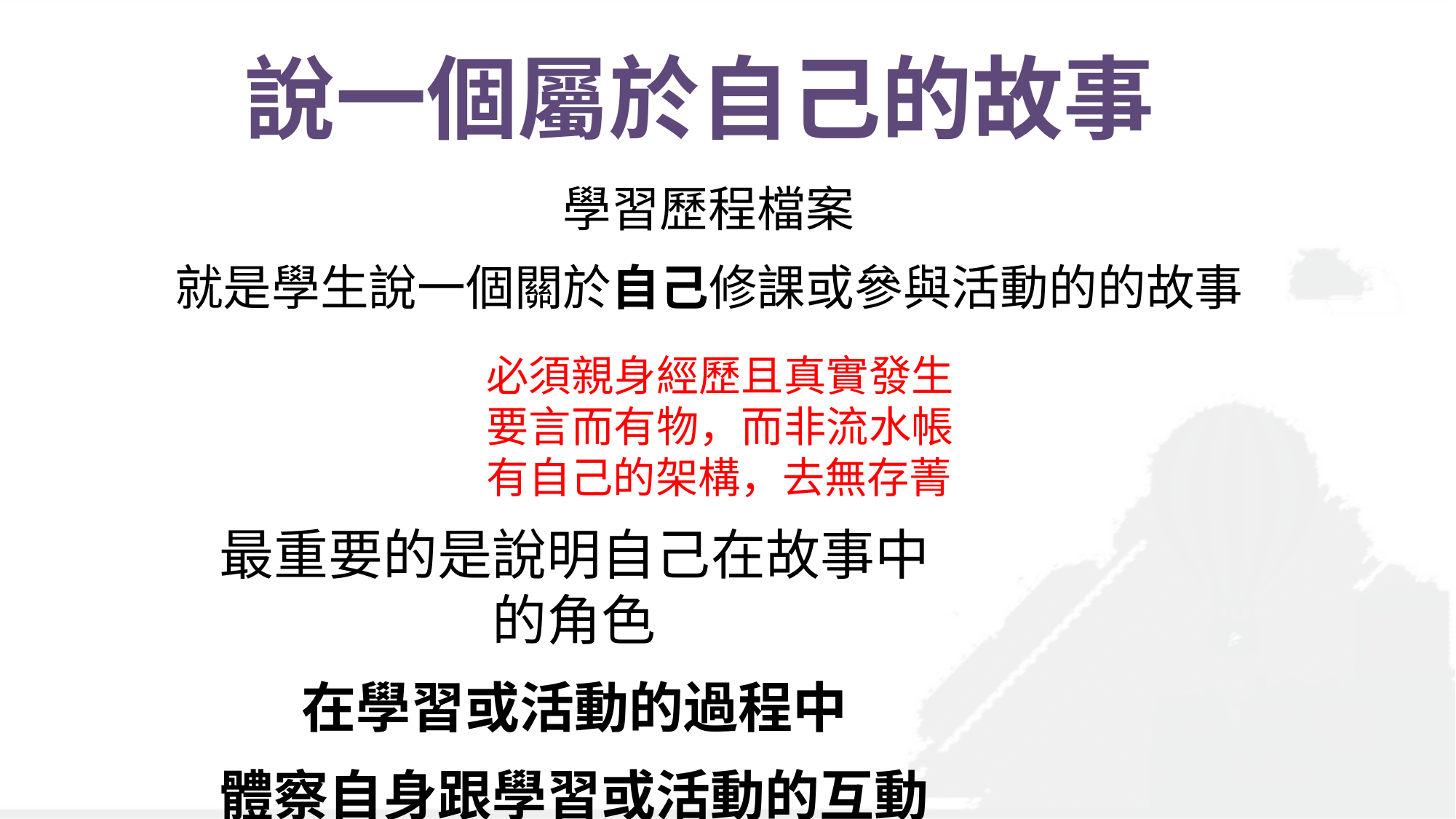

# 說一個屬於自己的故事
學習歷程檔案
就是學生說一個關於自己修課或參與活動的的故事
必須親身經歷且真實發生 要言而有物，而非流水帳 有自己的架構，去無存菁
最重要的是說明自己在故事中的角色
在學習或活動的過程中
體察自身跟學習或活動的互動情形